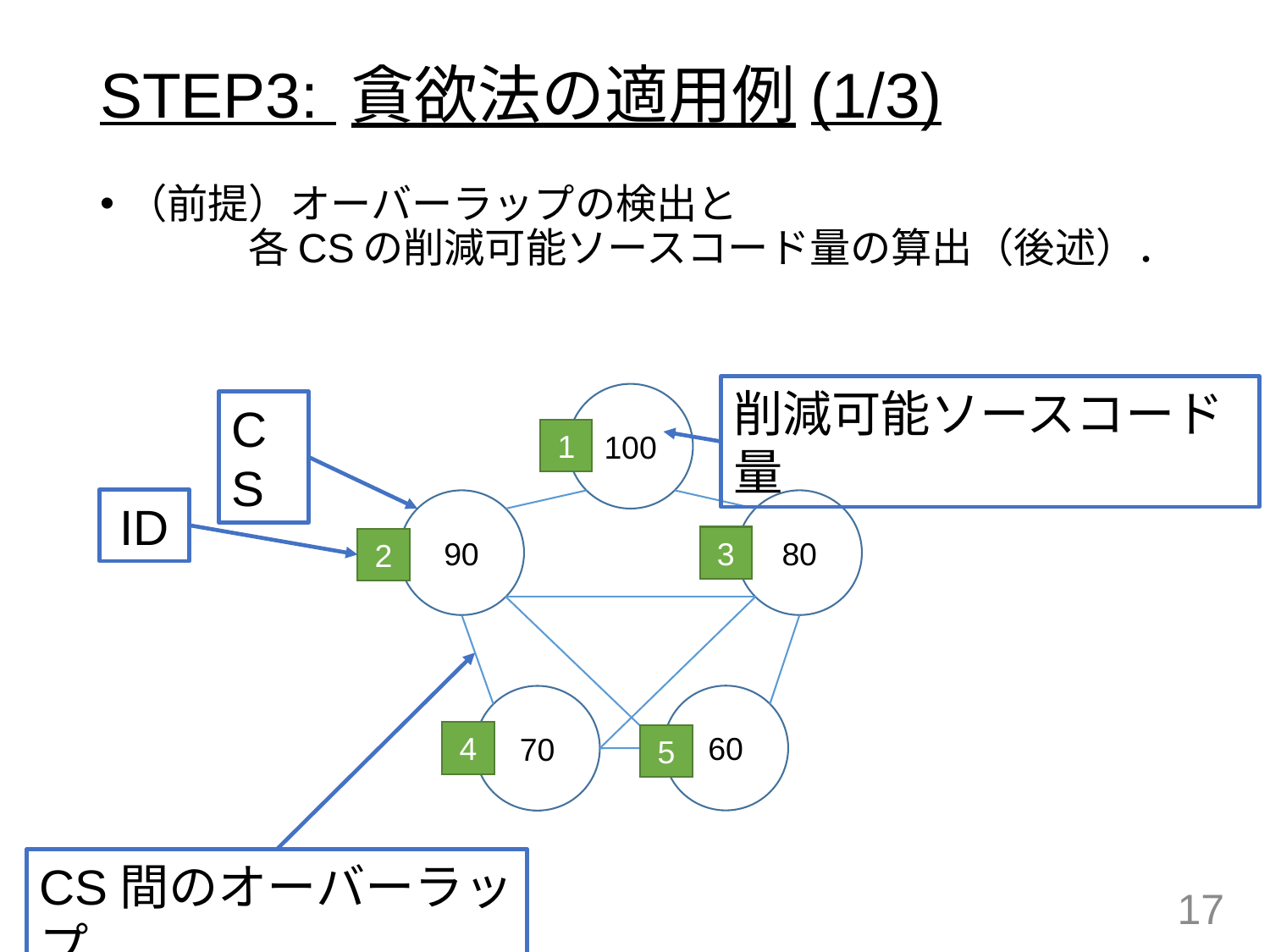

# STEP3: 貪欲法の適用例(1/3)
（前提）オーバーラップの検出と　　　　　　　　　　　　　各CSの削減可能ソースコード量の算出（後述）．
削減可能ソースコード量
100
CS
1
ID
90
80
3
2
60
70
4
5
CS間のオーバーラップ
17